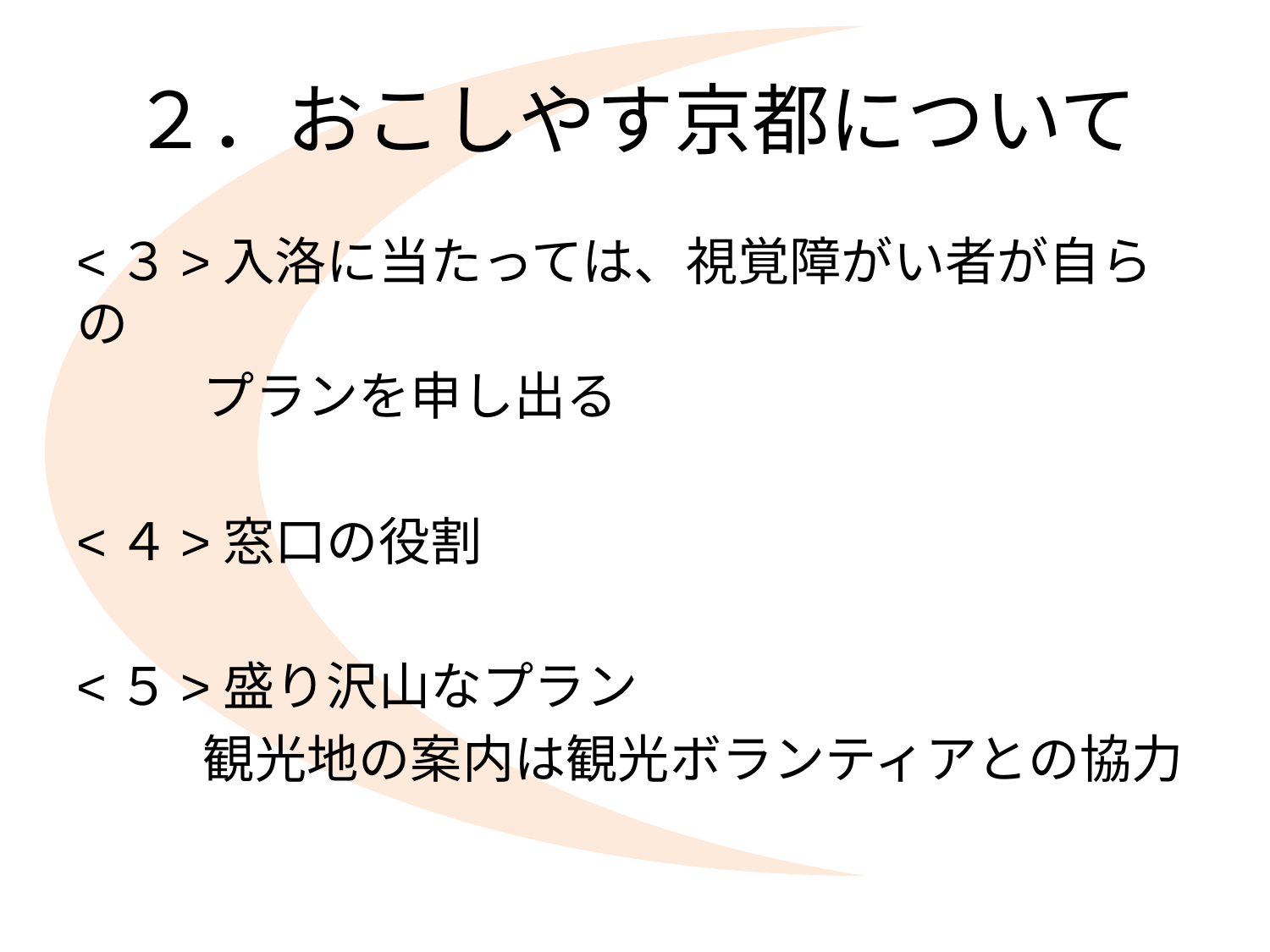

# ２．おこしやす京都について
<３>入洛に当たっては、視覚障がい者が自らの
　  　プランを申し出る

<４>窓口の役割

<５>盛り沢山なプラン
　　  観光地の案内は観光ボランティアとの協力